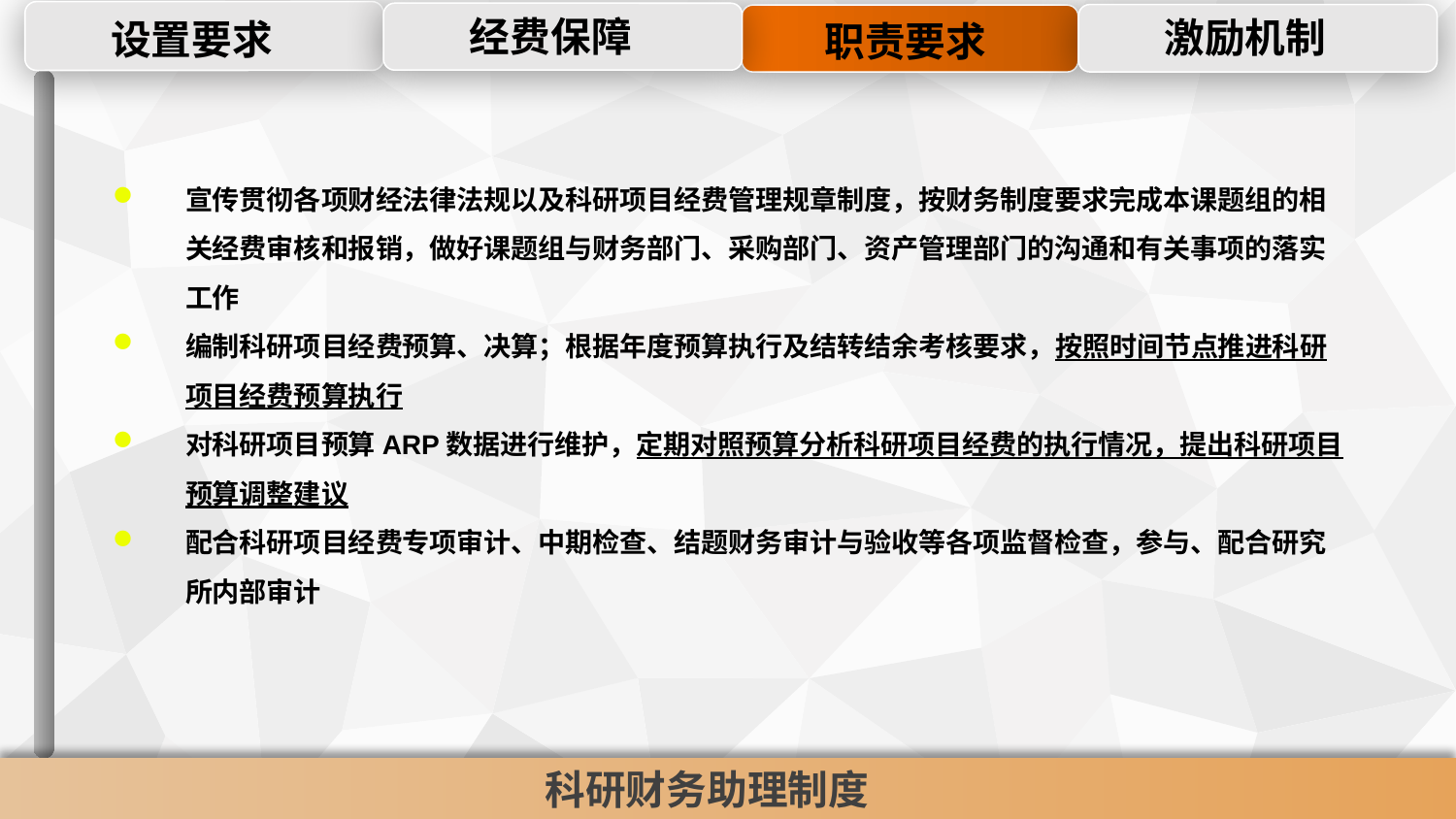

经费保障
激励机制
设置要求
职责要求

宣传贯彻各项财经法律法规以及科研项目经费管理规章制度，按财务制度要求完成本课题组的相关经费审核和报销，做好课题组与财务部门、采购部门、资产管理部门的沟通和有关事项的落实工作
编制科研项目经费预算、决算；根据年度预算执行及结转结余考核要求，按照时间节点推进科研项目经费预算执行
对科研项目预算ARP数据进行维护，定期对照预算分析科研项目经费的执行情况，提出科研项目预算调整建议
配合科研项目经费专项审计、中期检查、结题财务审计与验收等各项监督检查，参与、配合研究所内部审计
科研财务助理制度